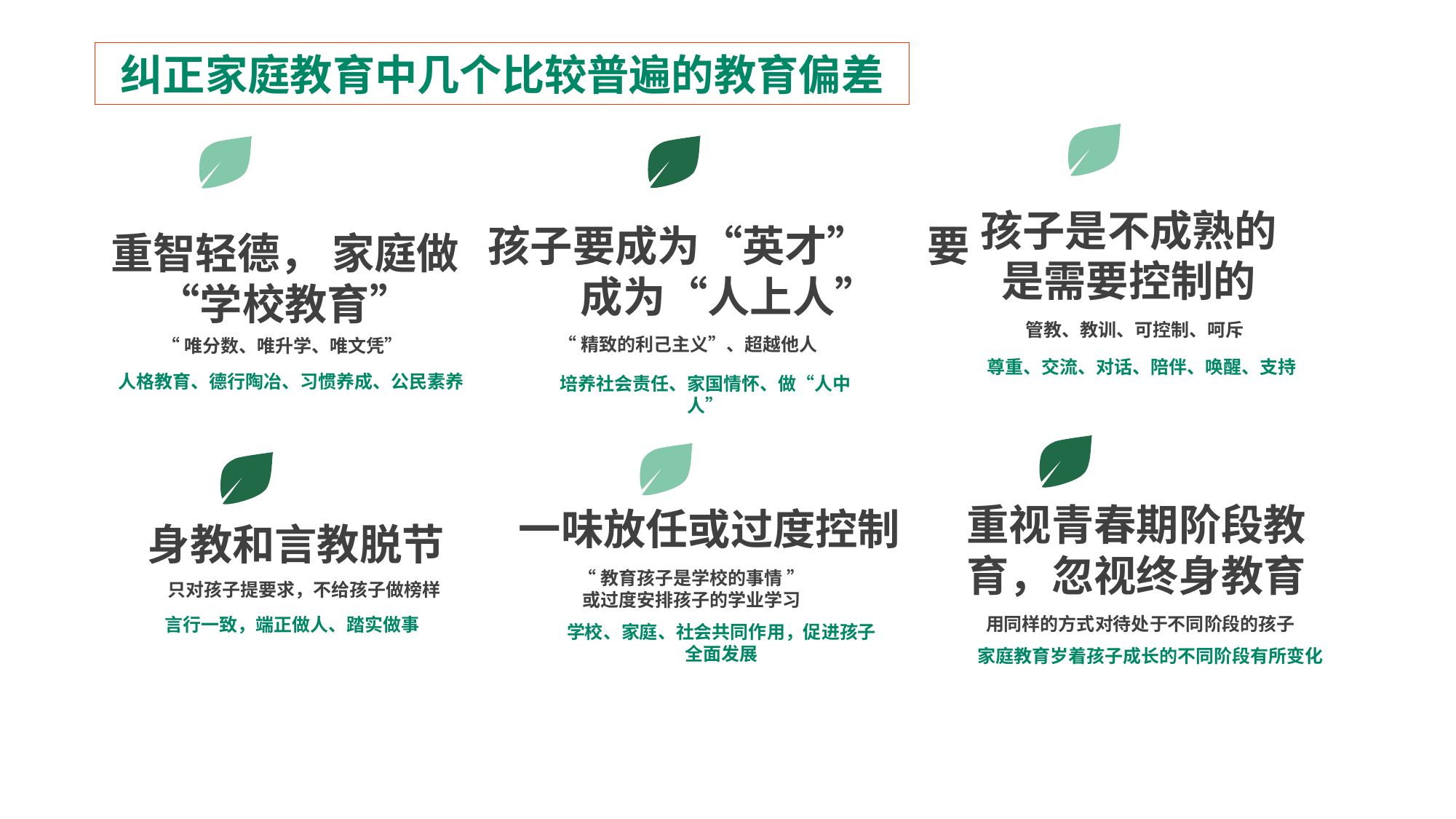

纠正家庭教育中几个比较普遍的教育偏差

孩子是不成熟的是需要控制的
孩子要成为“英才”      要成为“人上人”
重智轻德， 家庭做“学校教育”
管教、教训、可控制、呵斥
“精致的利己主义”、超越他人
“唯分数、唯升学、唯文凭”
尊重、交流、对话、陪伴、唤醒、支持
人格教育、德行陶冶、习惯养成、公民素养
培养社会责任、家国情怀、做“人中人”

重视青春期阶段教育，忽视终身教育
一味放任或过度控制
身教和言教脱节
“教育孩子是学校的事情 ”
或过度安排孩子的学业学习
只对孩子提要求，不给孩子做榜样
用同样的方式对待处于不同阶段的孩子
言行一致，端正做人、踏实做事
学校、家庭、社会共同作用，促进孩子全面发展
家庭教育岁着孩子成长的不同阶段有所变化